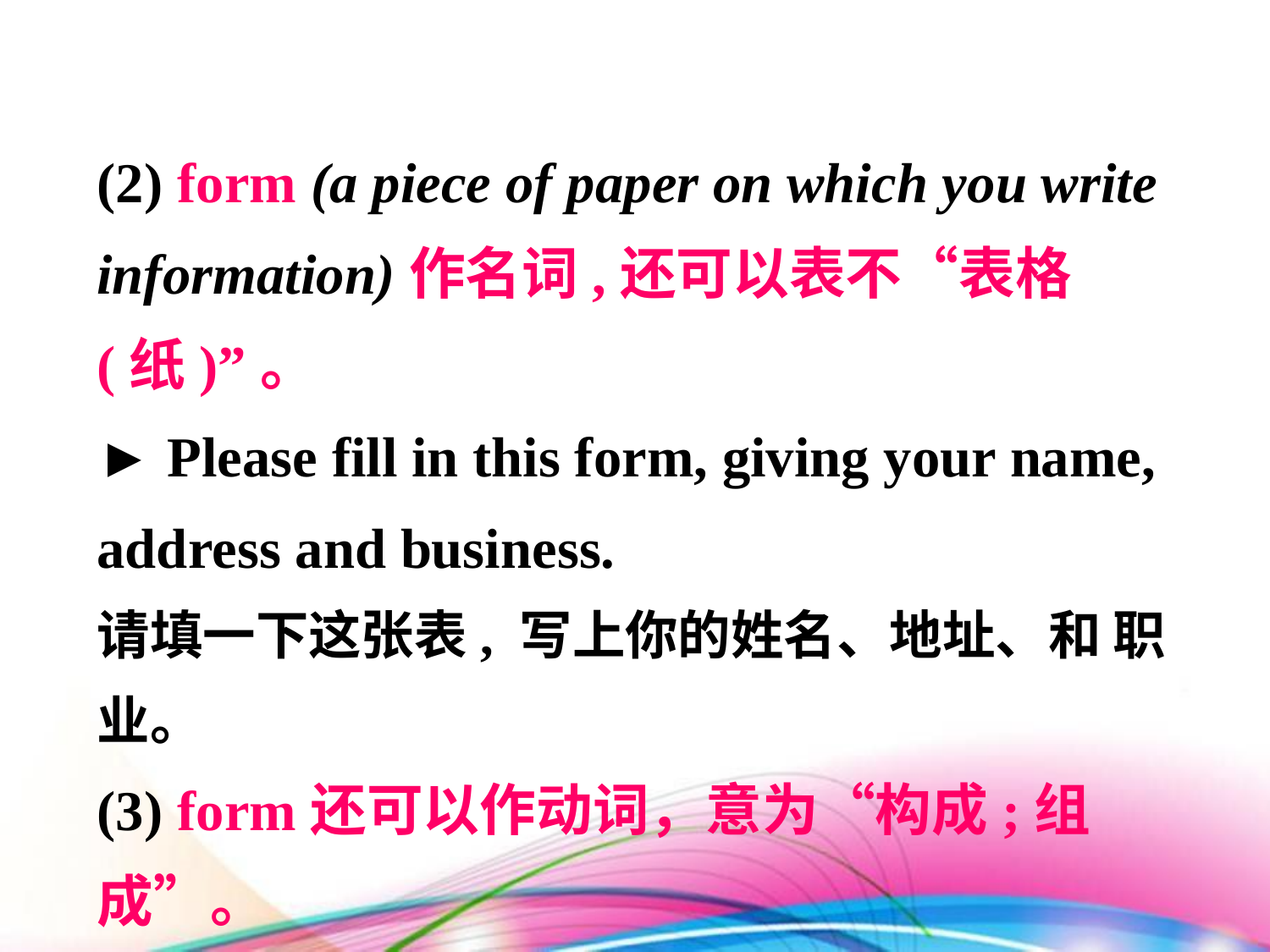

(2) form (a piece of paper on which you write
information)作名词,还可以表不“表格(纸)”。
► Please fill in this form, giving your name, address and business.
请填一下这张表, 写上你的姓名、地址、和 职业。
(3) form还可以作动词，意为“构成;组成”。
►We formed a study group.
  我们组成了一个学习小组